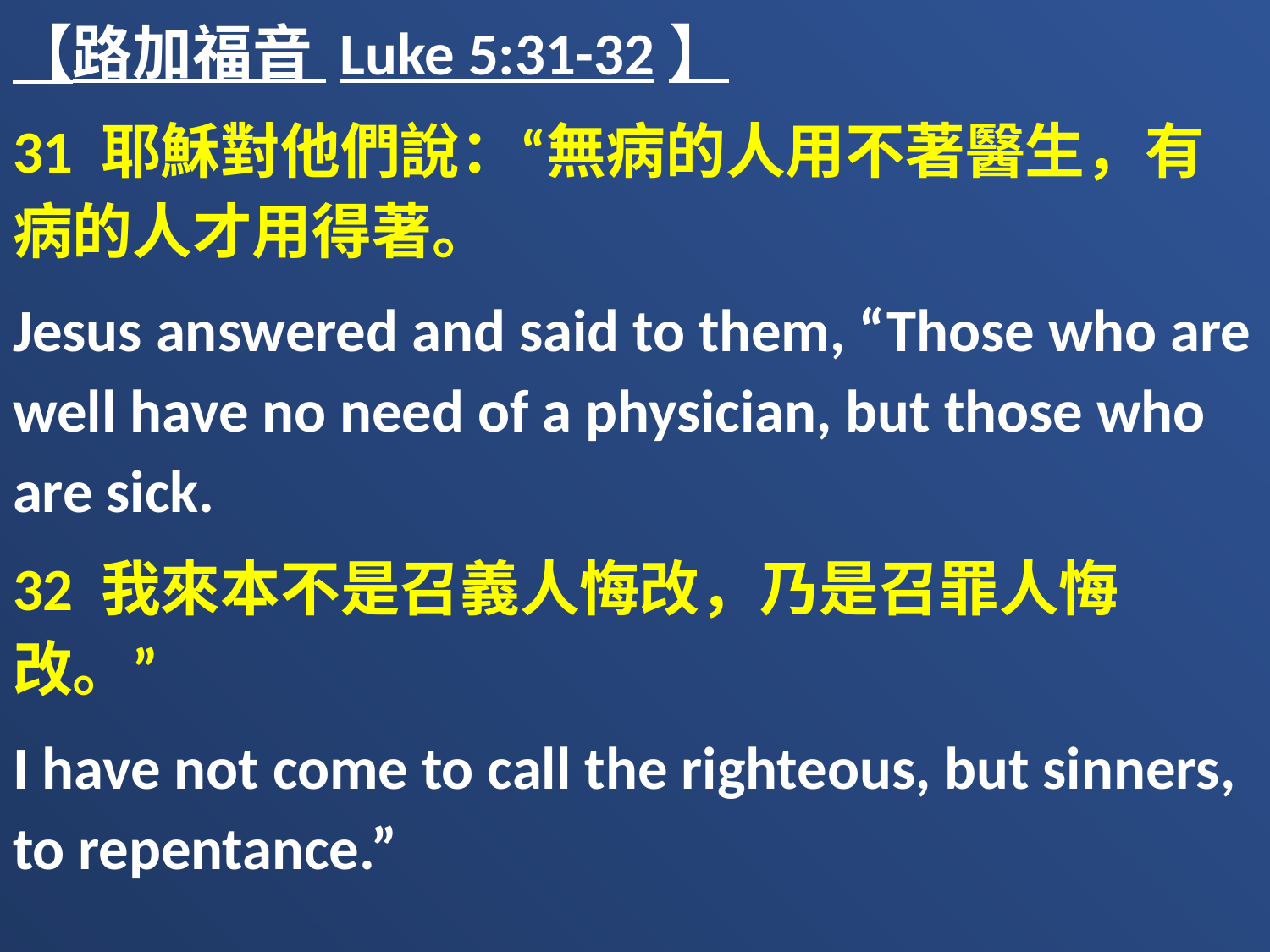

【路加福音 Luke 5:31-32】
31 耶穌對他們說：“無病的人用不著醫生，有病的人才用得著。
Jesus answered and said to them, “Those who are well have no need of a physician, but those who are sick.
32 我來本不是召義人悔改，乃是召罪人悔改。”
I have not come to call the righteous, but sinners, to repentance.”